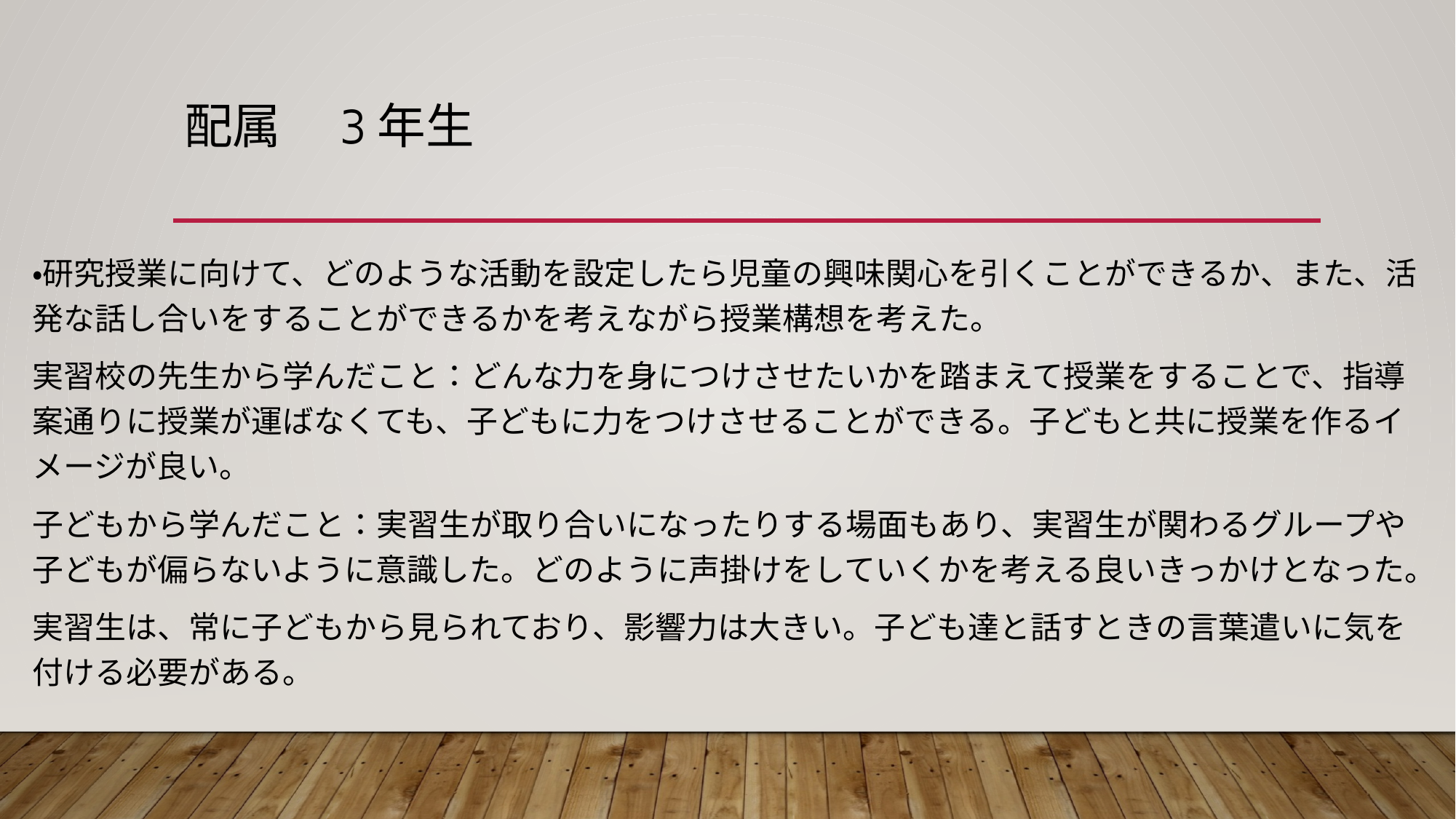

# 配属　3年生
・研究授業に向けて、どのような活動を設定したら児童の興味関心を引くことができるか、また、活発な話し合いをすることができるかを考えながら授業構想を考えた。
実習校の先生から学んだこと：どんな力を身につけさせたいかを踏まえて授業をすることで、指導案通りに授業が運ばなくても、子どもに力をつけさせることができる。子どもと共に授業を作るイメージが良い。
子どもから学んだこと：実習生が取り合いになったりする場面もあり、実習生が関わるグループや子どもが偏らないように意識した。どのように声掛けをしていくかを考える良いきっかけとなった。
実習生は、常に子どもから見られており、影響力は大きい。子ども達と話すときの言葉遣いに気を付ける必要がある。